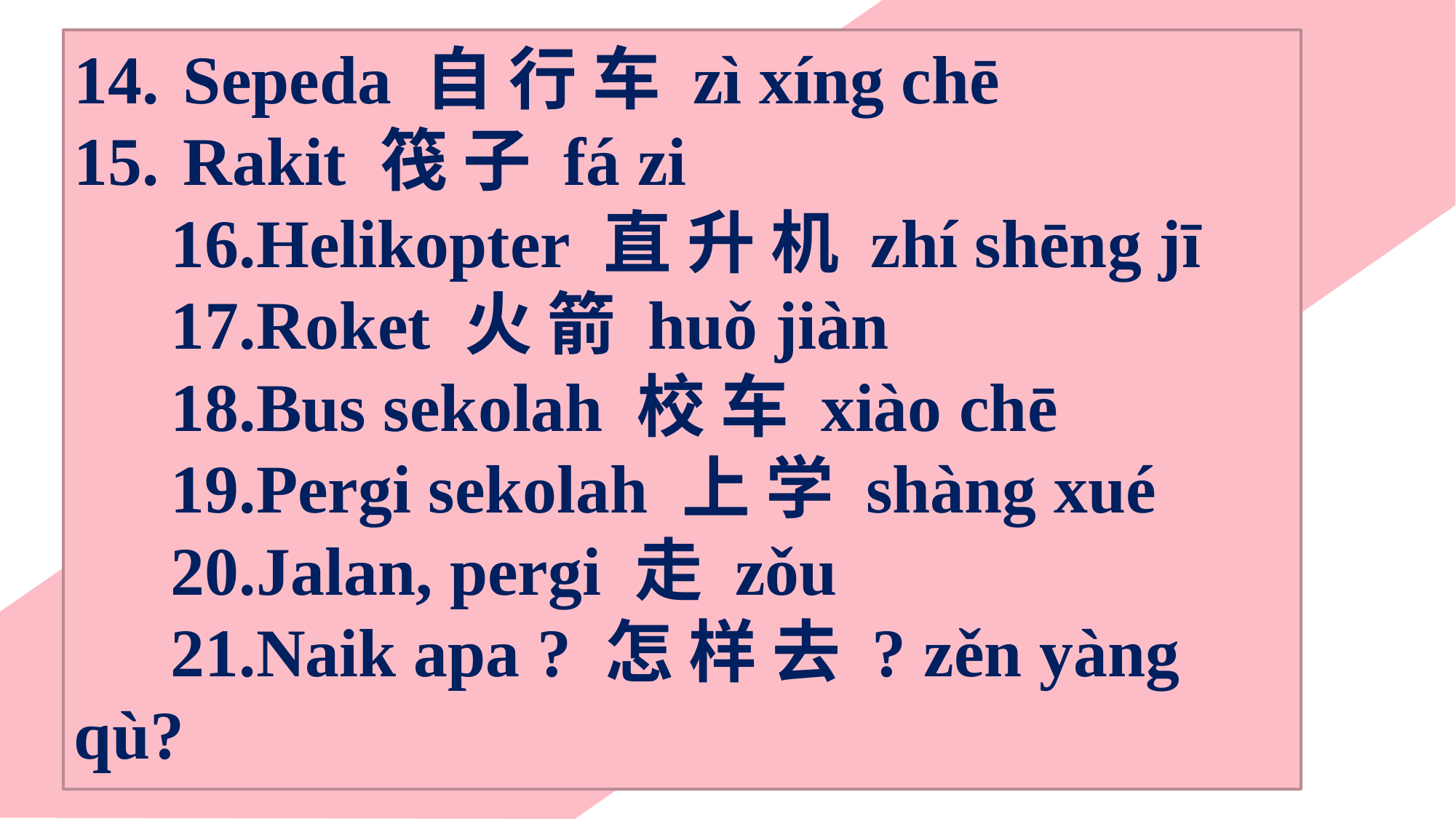

Sepeda 自 行 车 zì xíng chē
Rakit 筏 子 fá zi
Helikopter 直 升 机 zhí shēng jī
Roket 火 箭 huǒ jiàn
Bus sekolah 校 车 xiào chē
Pergi sekolah 上 学 shàng xué
Jalan, pergi 走 zǒu
Naik apa ? 怎 样 去 ? zěn yàng qù?